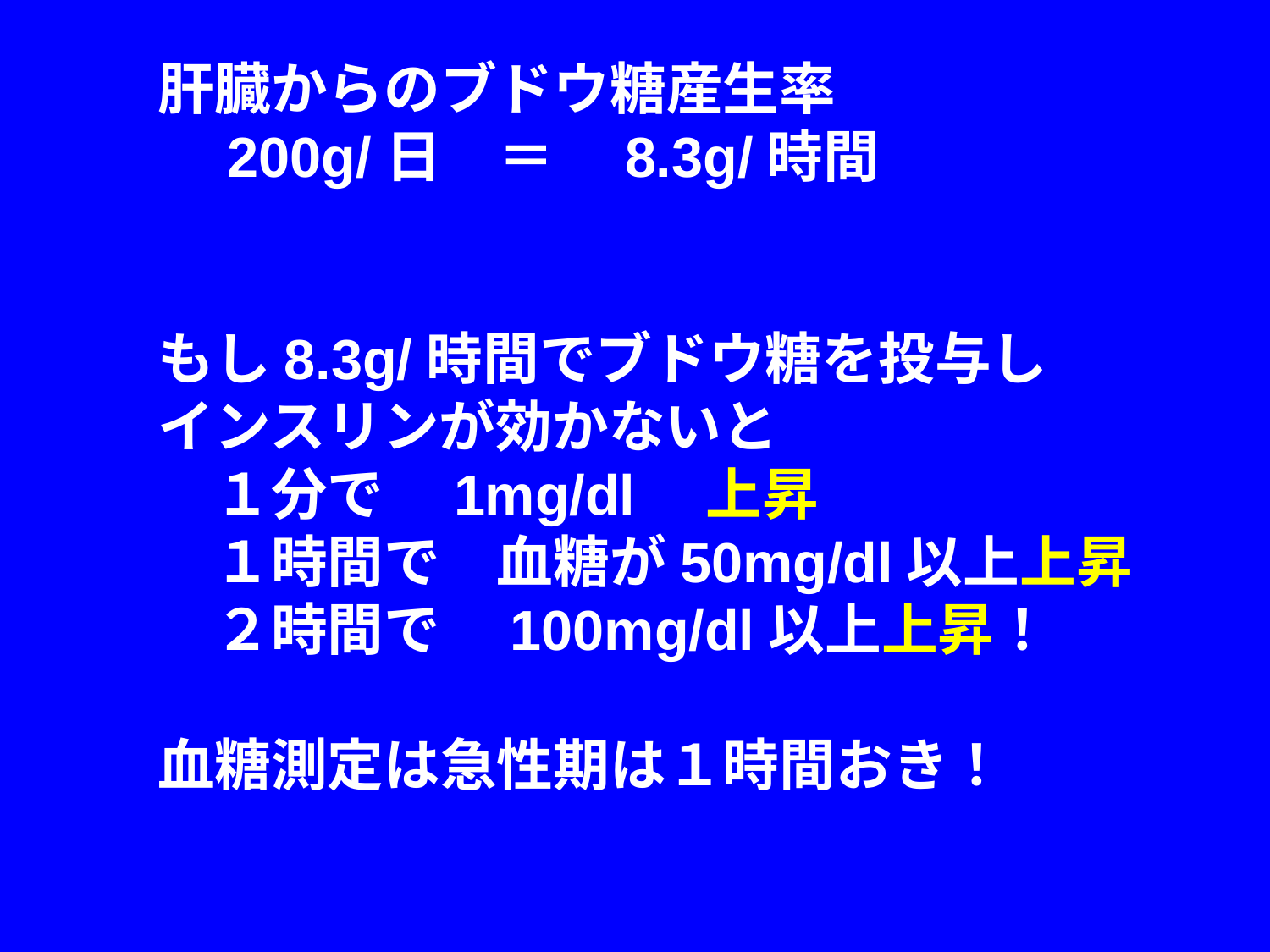

肝臓からのブドウ糖産生率
　200g/日　＝　8.3g/時間

もし8.3g/時間でブドウ糖を投与し
インスリンが効かないと
　１分で　1mg/dl　上昇
　１時間で　血糖が50mg/dl以上上昇
　２時間で　100mg/dl以上上昇！

血糖測定は急性期は１時間おき！